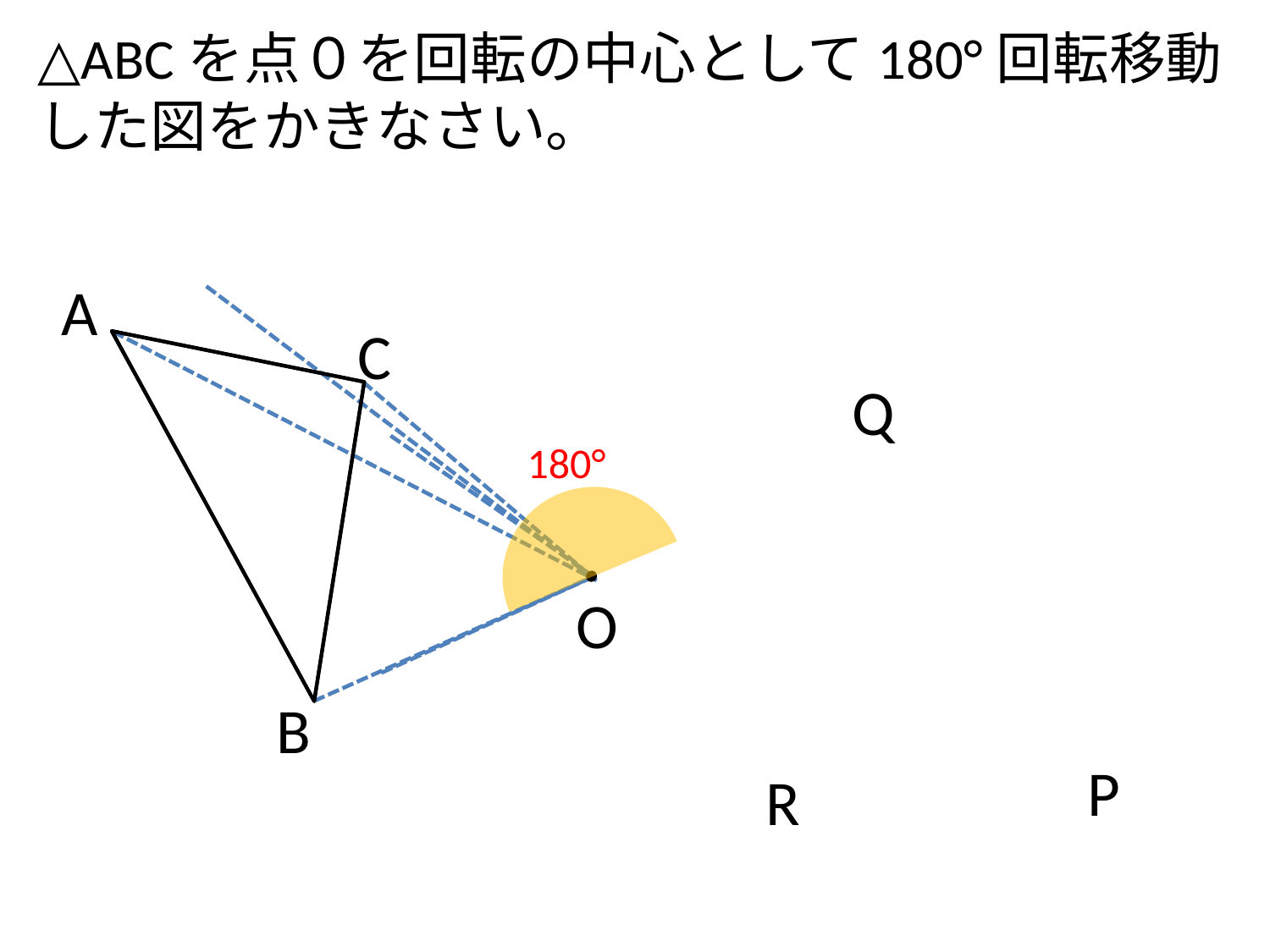

△ABCを点０を回転の中心として180°回転移動した図をかきなさい。

A

C
Q
180°

O
B
P
R